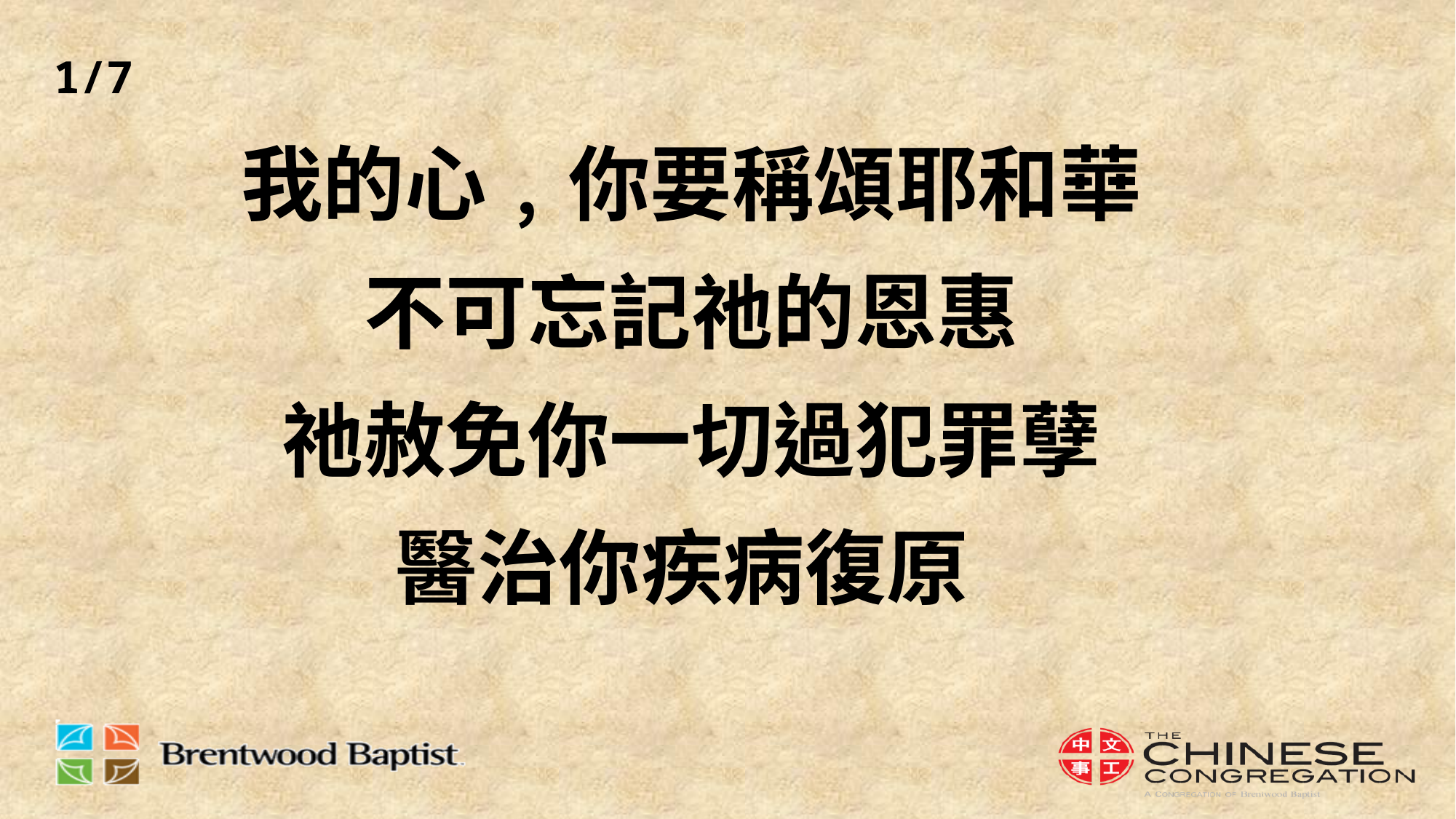

# 我的心﹐你要稱頌耶和華 不可忘記祂的恩惠 祂赦免你一切過犯罪孽 醫治你疾病復原
1/7